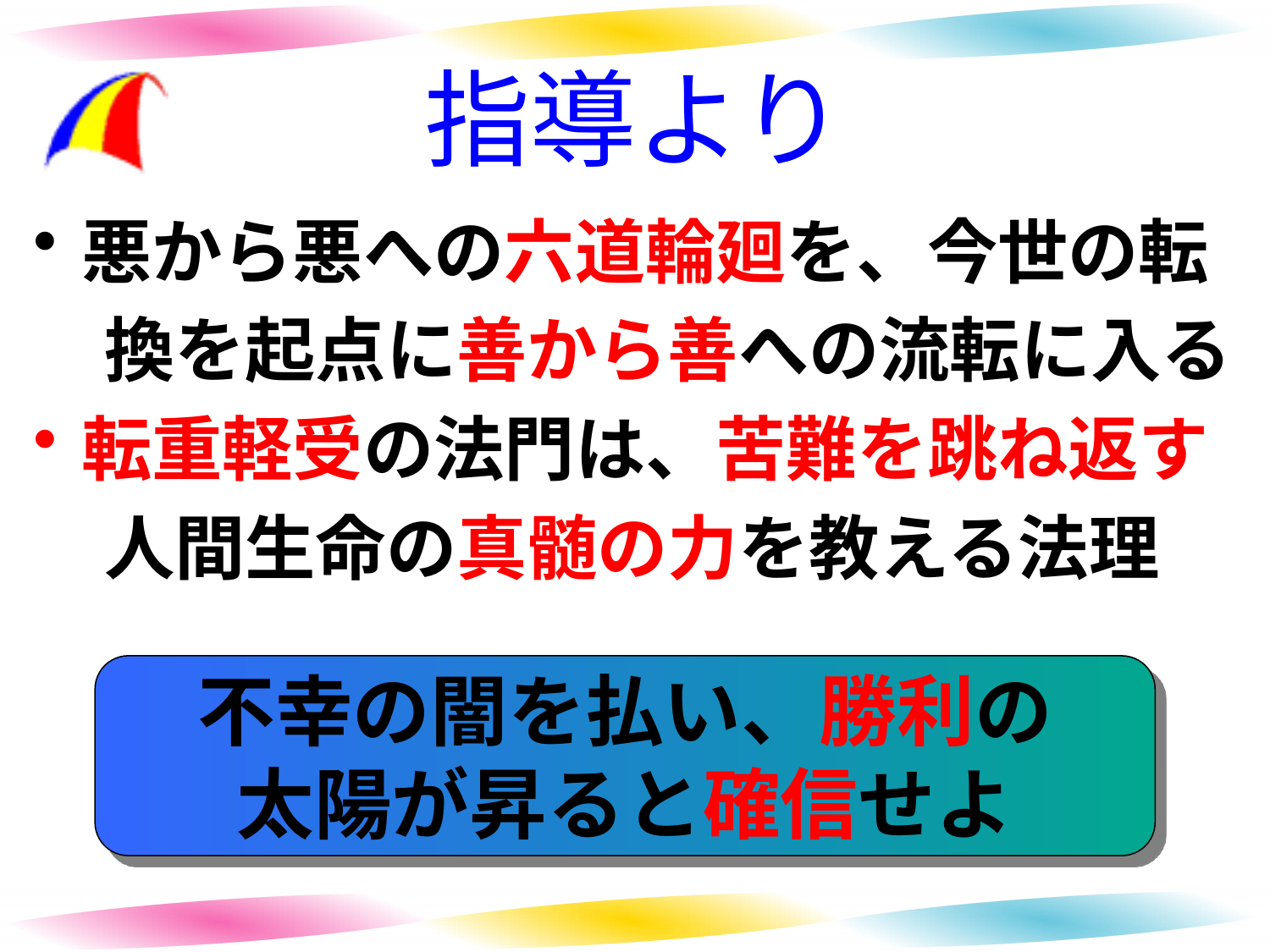

# 指導より
悪から悪への六道輪廻を、今世の転
　換を起点に善から善への流転に入る
転重軽受の法門は、苦難を跳ね返す
　人間生命の真髄の力を教える法理
不幸の闇を払い、勝利の
太陽が昇ると確信せよ